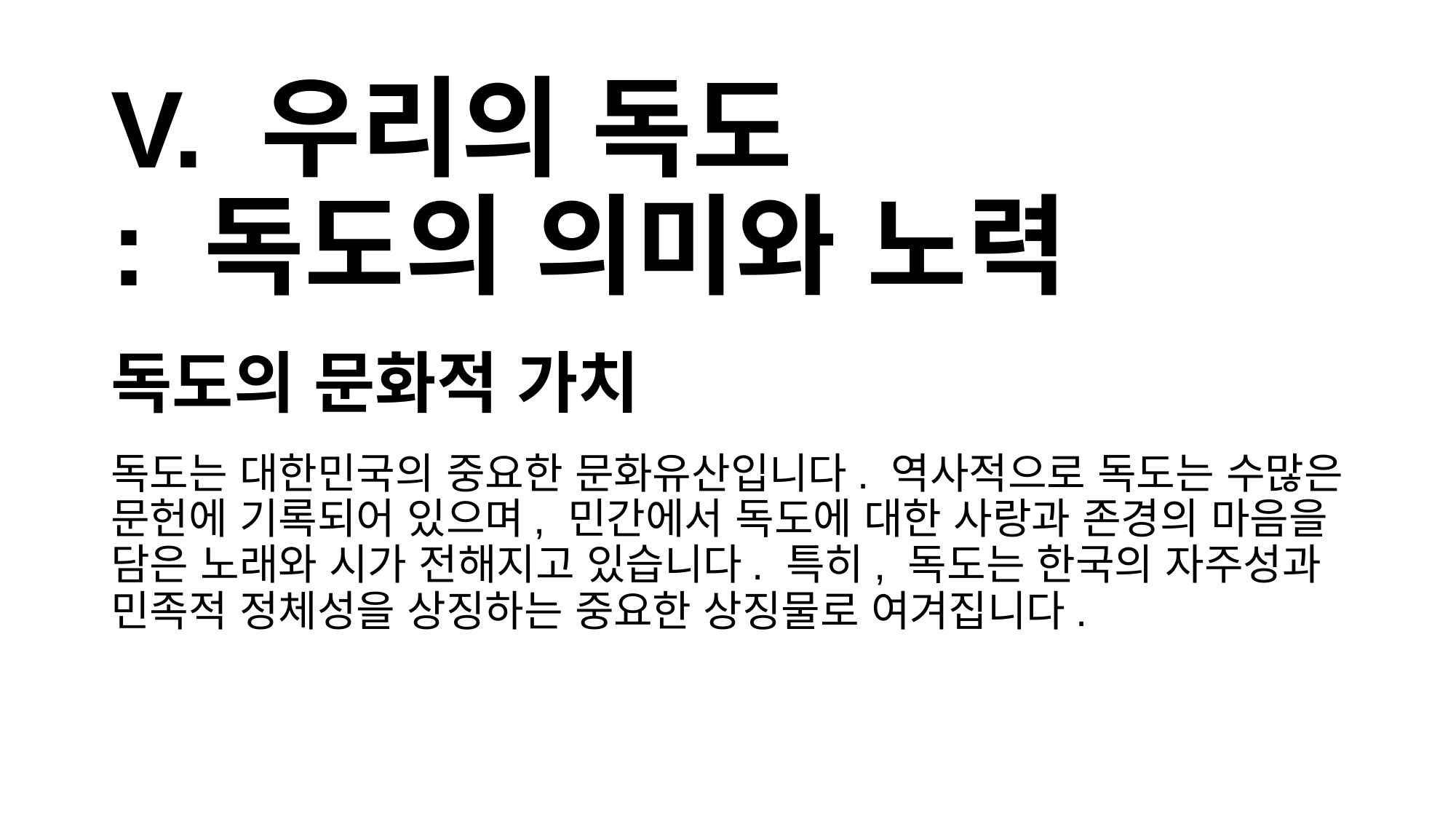

# V. 우리의 독도 : 독도의 의미와 노력
독도의 문화적 가치
독도는 대한민국의 중요한 문화유산입니다. 역사적으로 독도는 수많은 문헌에 기록되어 있으며, 민간에서 독도에 대한 사랑과 존경의 마음을 담은 노래와 시가 전해지고 있습니다. 특히, 독도는 한국의 자주성과 민족적 정체성을 상징하는 중요한 상징물로 여겨집니다.